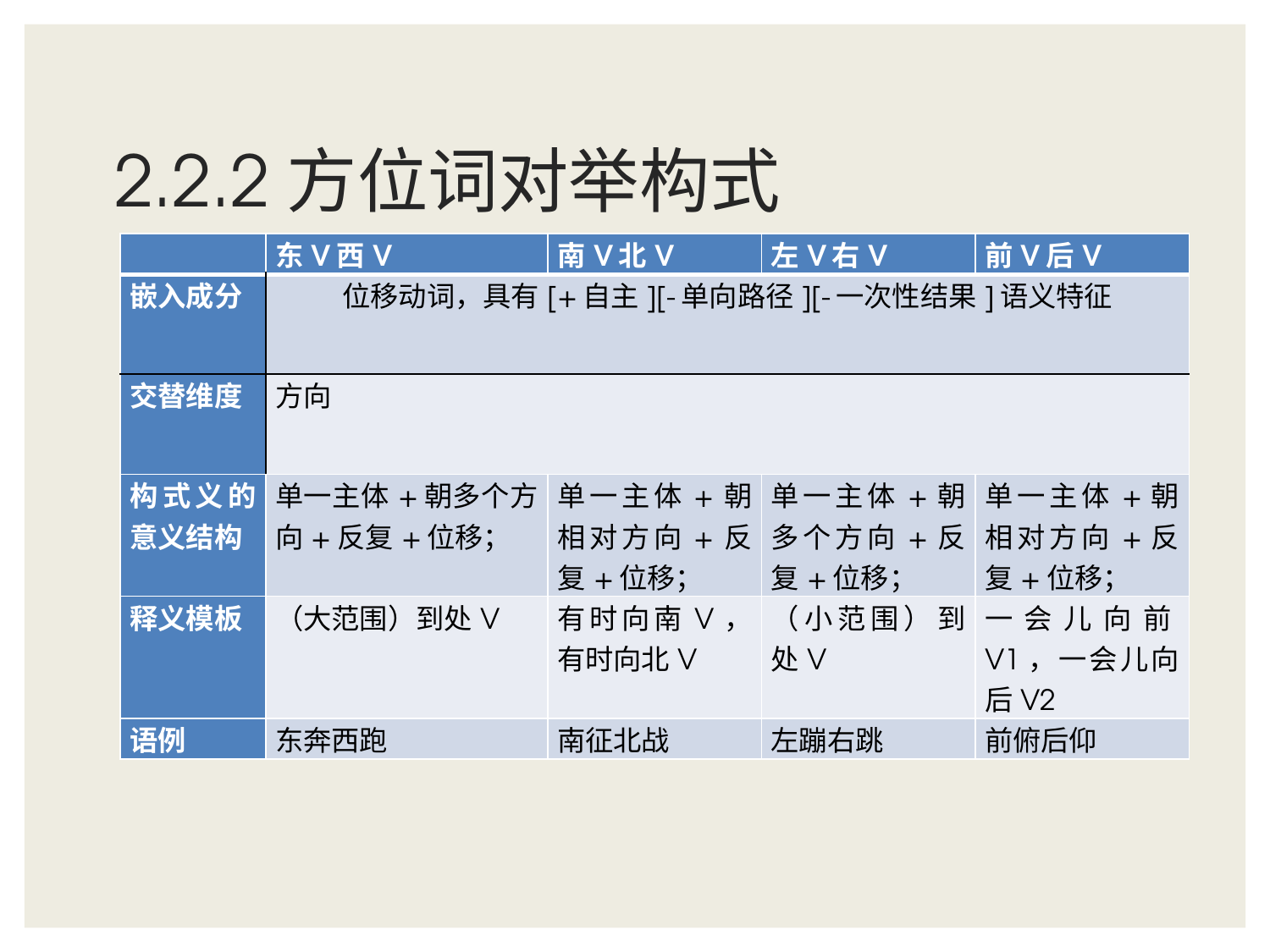

# 2.2.2方位词对举构式
|  | 东V西V | 南V北V | 左V右V | 前V后V |
| --- | --- | --- | --- | --- |
| 嵌入成分 | 位移动词，具有[+自主][-单向路径][-一次性结果]语义特征 |  |  |  |
| 交替维度 | 方向 |  |  |  |
| 构式义的意义结构 | 单一主体+朝多个方向+反复+位移； | 单一主体+朝相对方向+反复+位移； | 单一主体+朝多个方向+反复+位移； | 单一主体+朝相对方向+反复+位移； |
| 释义模板 | （大范围）到处V | 有时向南V，有时向北V | （小范围）到处V | 一会儿向前V1，一会儿向后V2 |
| 语例 | 东奔西跑 | 南征北战 | 左蹦右跳 | 前俯后仰 |